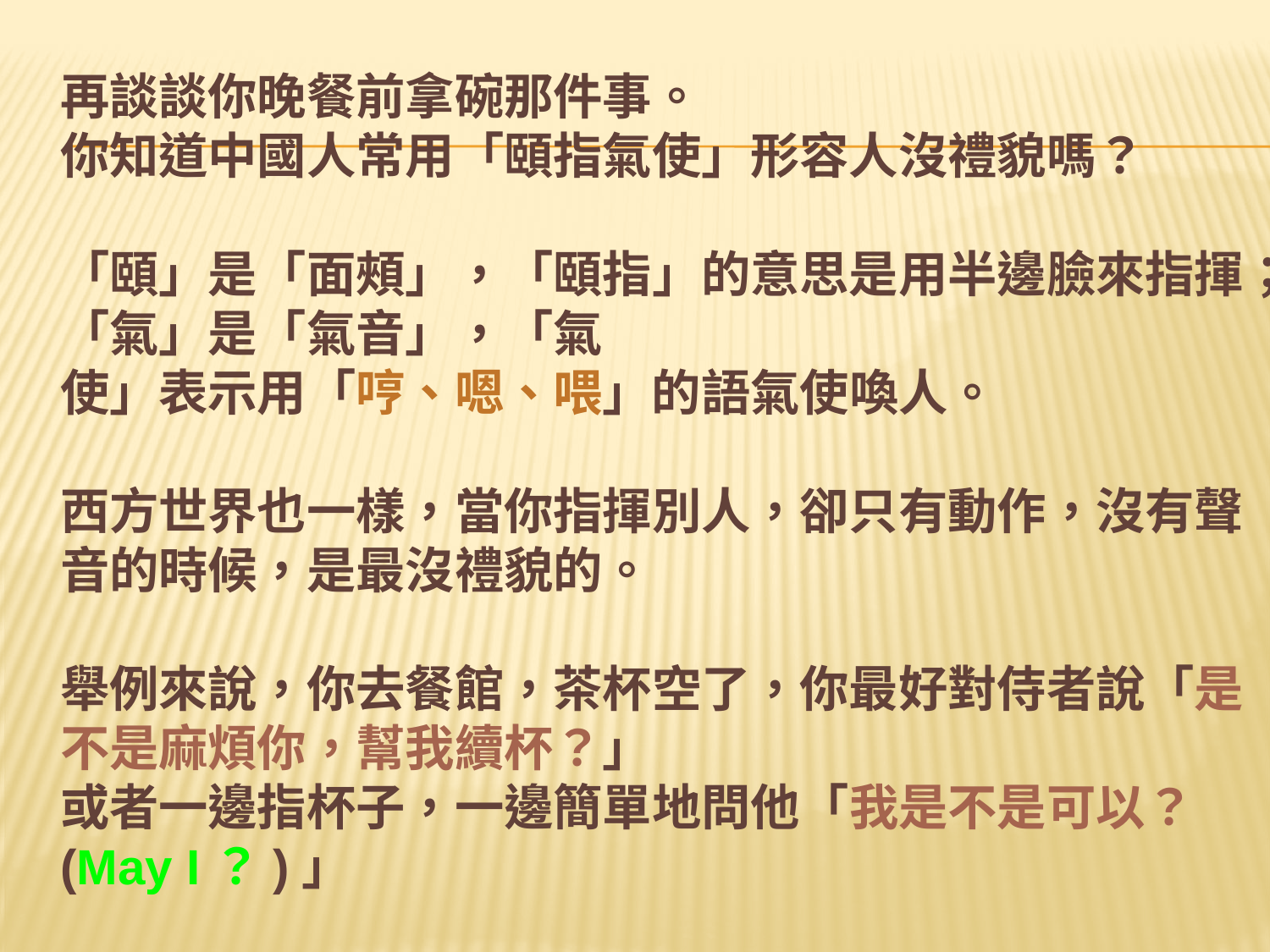

再談談你晚餐前拿碗那件事。
你知道中國人常用「頤指氣使」形容人沒禮貌嗎？
「頤」是「面頰」，「頤指」的意思是用半邊臉來指揮；「氣」是「氣音」，「氣
使」表示用「哼、嗯、喂」的語氣使喚人。
西方世界也一樣，當你指揮別人，卻只有動作，沒有聲音的時候，是最沒禮貌的。
舉例來說，你去餐館，茶杯空了，你最好對侍者說「是不是麻煩你，幫我續杯？」
或者一邊指杯子，一邊簡單地問他「我是不是可以？(May I？)」